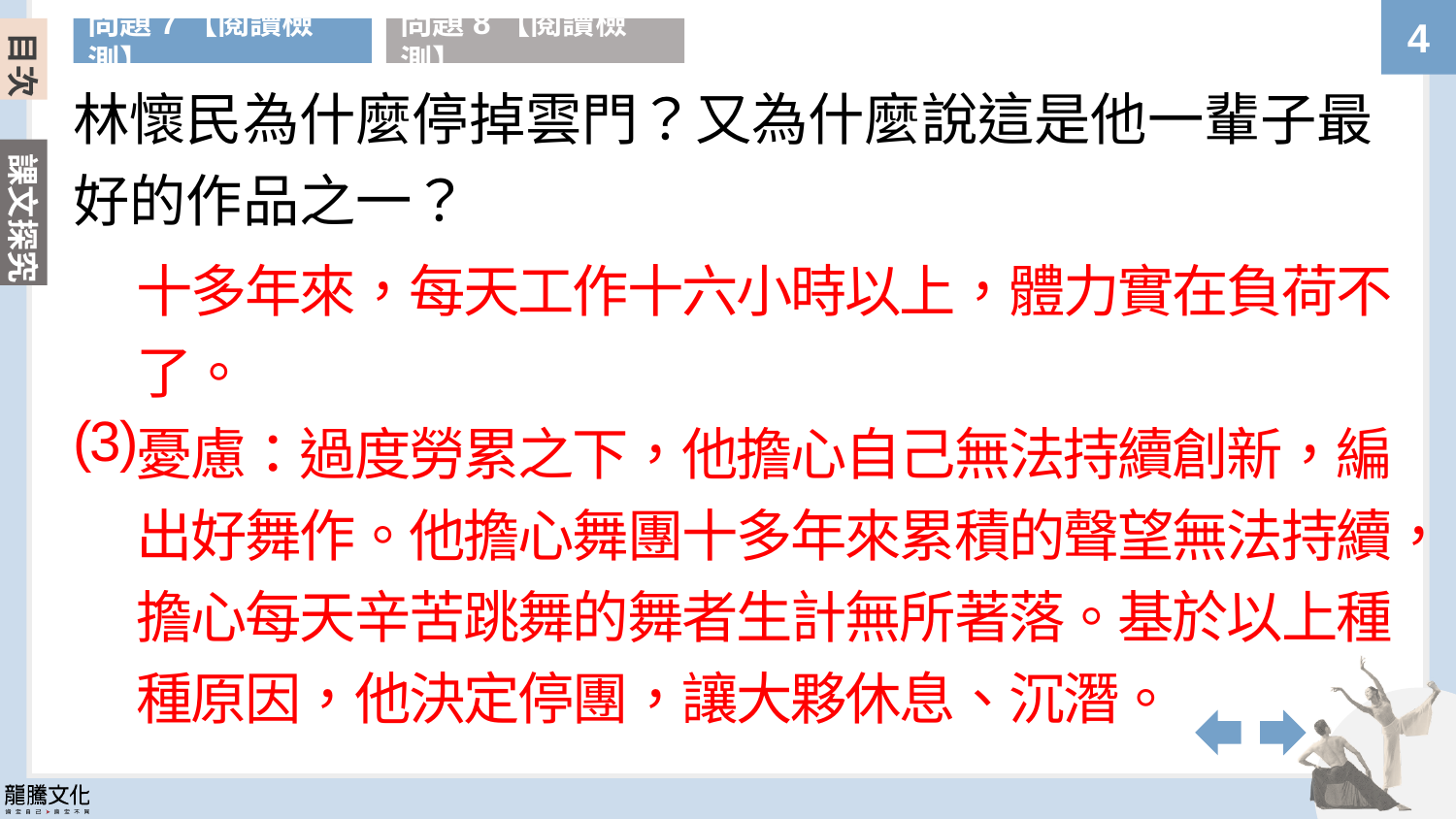

問題8【閱讀檢測】
目次
問題7【閱讀檢測】
林懷民為什麼停掉雲門？又為什麼說這是他一輩子最好的作品之一？

(3)
十多年來，每天工作十六小時以上，體力實在負荷不了。
憂慮：過度勞累之下，他擔心自己無法持續創新，編出好舞作。他擔心舞團十多年來累積的聲望無法持續，擔心每天辛苦跳舞的舞者生計無所著落。基於以上種種原因，他決定停團，讓大夥休息、沉潛。